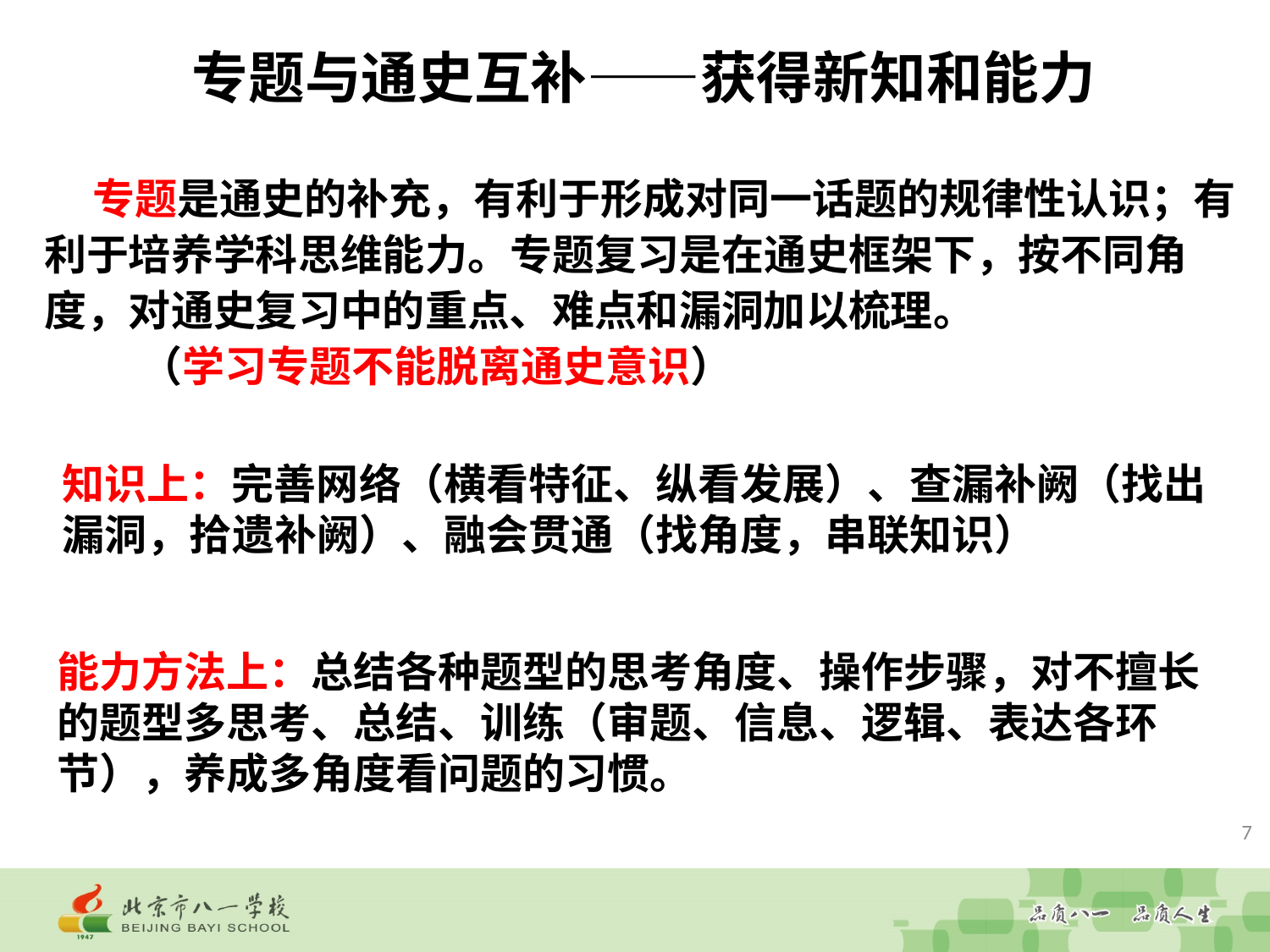

# 专题与通史互补——获得新知和能力
    专题是通史的补充，有利于形成对同一话题的规律性认识；有利于培养学科思维能力。专题复习是在通史框架下，按不同角度，对通史复习中的重点、难点和漏洞加以梳理。
         （学习专题不能脱离通史意识）
知识上：完善网络（横看特征、纵看发展）、查漏补阙（找出漏洞，拾遗补阙）、融会贯通（找角度，串联知识）
能力方法上：总结各种题型的思考角度、操作步骤，对不擅长的题型多思考、总结、训练（审题、信息、逻辑、表达各环节），养成多角度看问题的习惯。
7